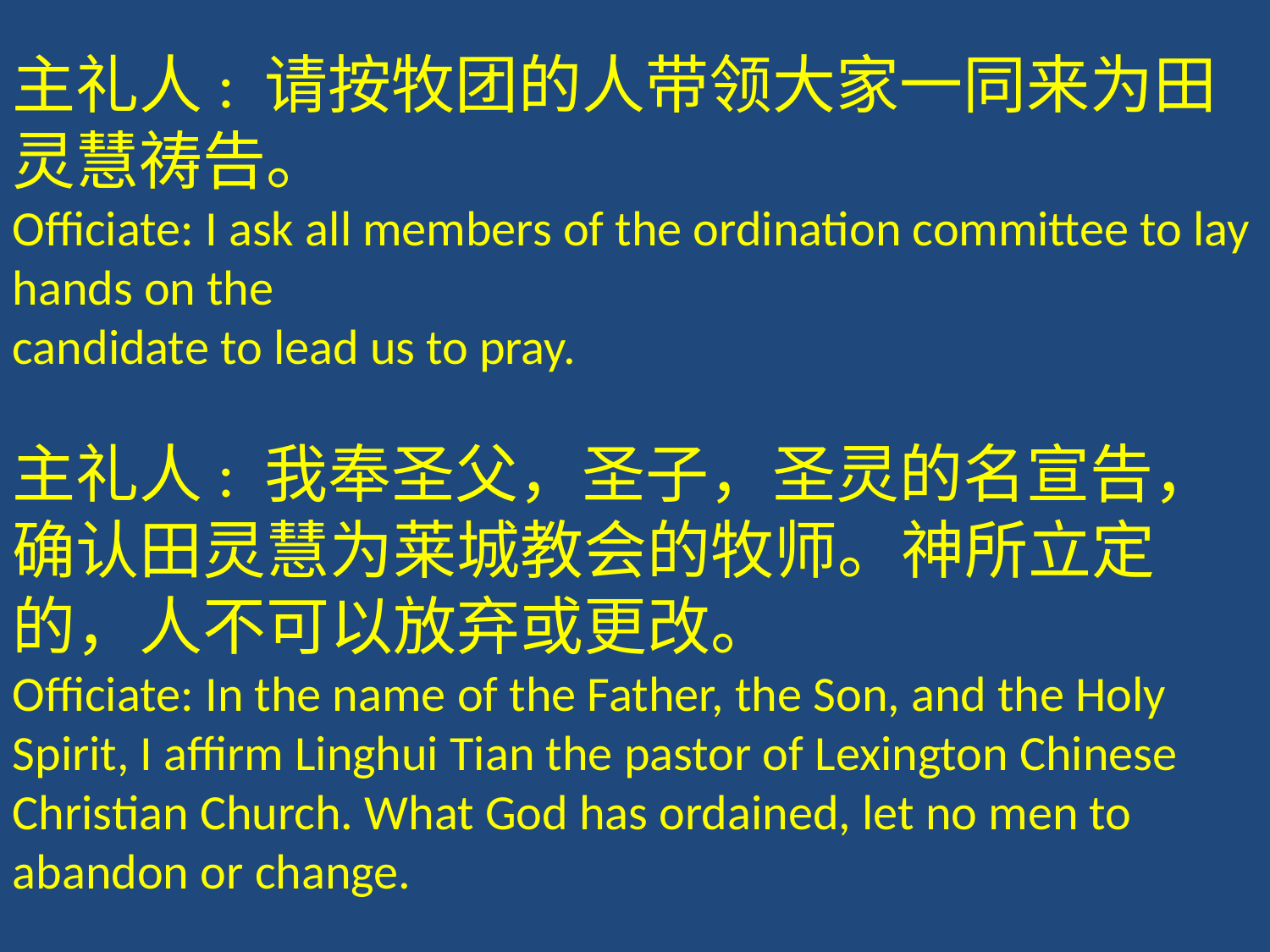

主礼人: 请按牧团的人带领大家一同来为田灵慧祷告。
Officiate: I ask all members of the ordination committee to lay hands on the
candidate to lead us to pray.

主礼人: 我奉圣父，圣子，圣灵的名宣告，确认田灵慧为莱城教会的牧师。神所立定的，人不可以放弃或更改。
Officiate: In the name of the Father, the Son, and the Holy Spirit, I affirm Linghui Tian the pastor of Lexington Chinese Christian Church. What God has ordained, let no men to abandon or change.